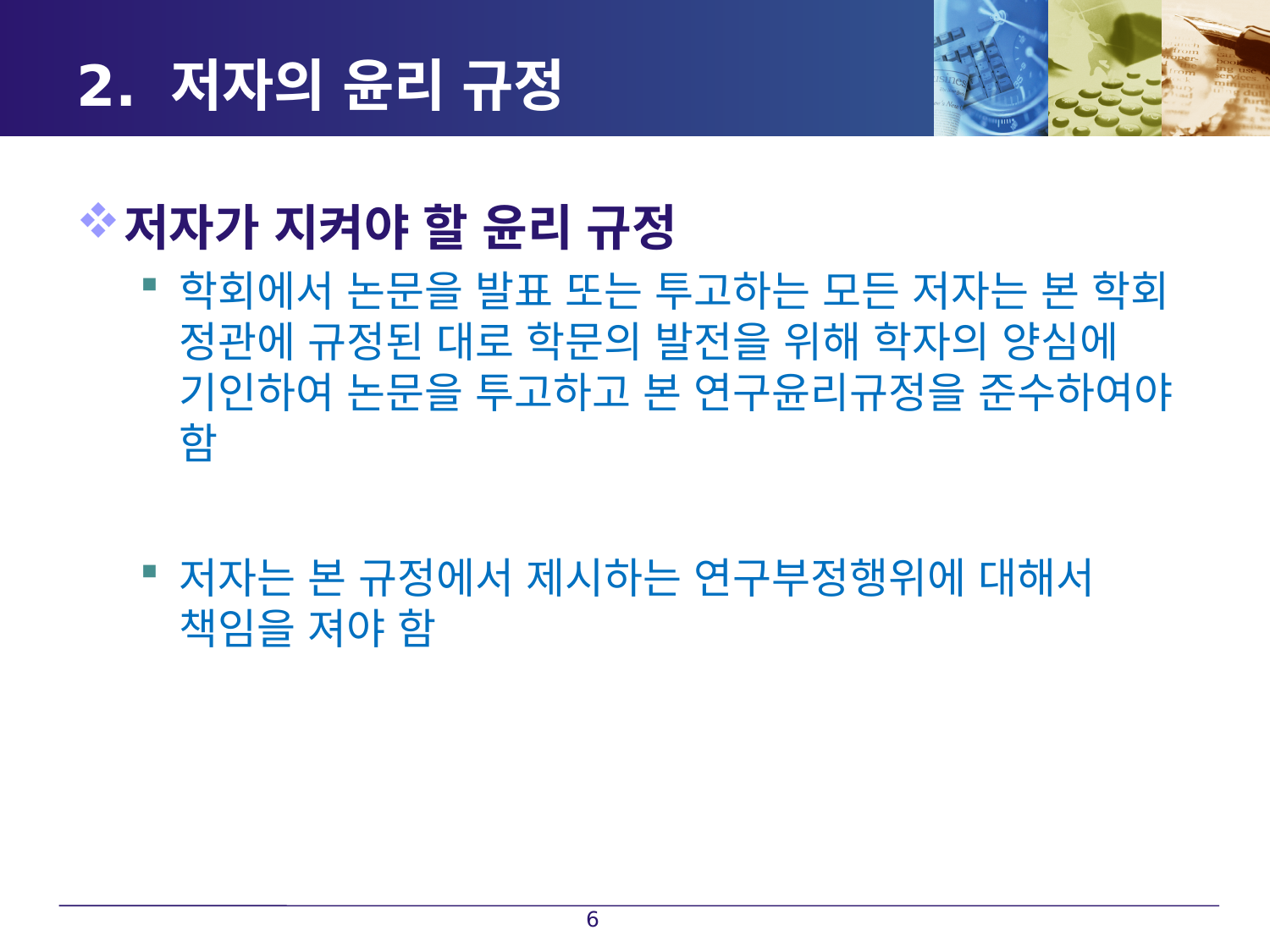

# 2. 저자의 윤리 규정
저자가 지켜야 할 윤리 규정
학회에서 논문을 발표 또는 투고하는 모든 저자는 본 학회 정관에 규정된 대로 학문의 발전을 위해 학자의 양심에 기인하여 논문을 투고하고 본 연구윤리규정을 준수하여야 함

저자는 본 규정에서 제시하는 연구부정행위에 대해서 책임을 져야 함

6